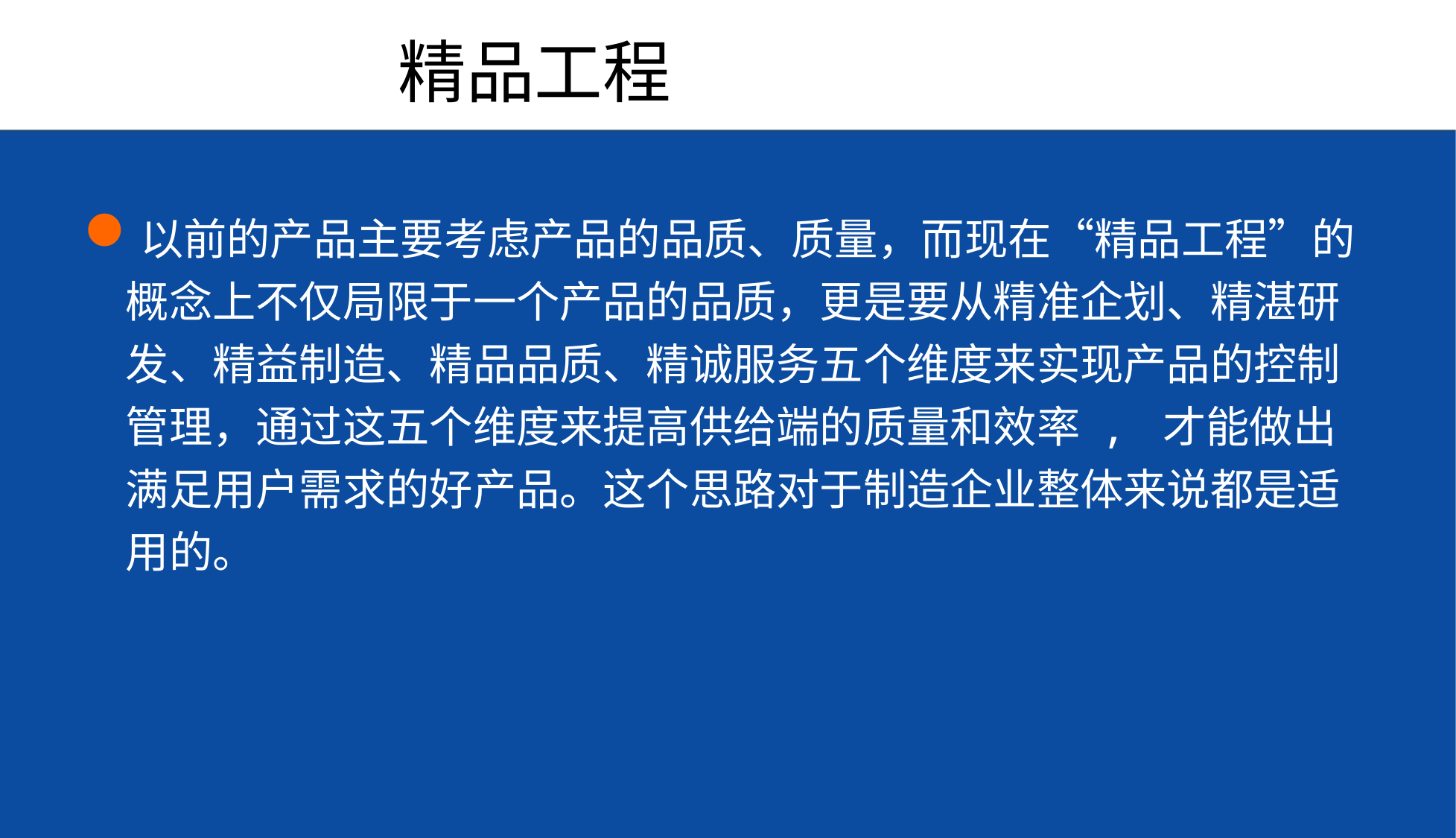

以前的产品主要考虑产品的品质、质量，而现在“精品工程”的概念上不仅局限于一个产品的品质，更是要从精准企划、精湛研发、精益制造、精品品质、精诚服务五个维度来实现产品的控制管理，通过这五个维度来提高供给端的质量和效率 , 才能做出满足用户需求的好产品。这个思路对于制造企业整体来说都是适用的。
精品工程